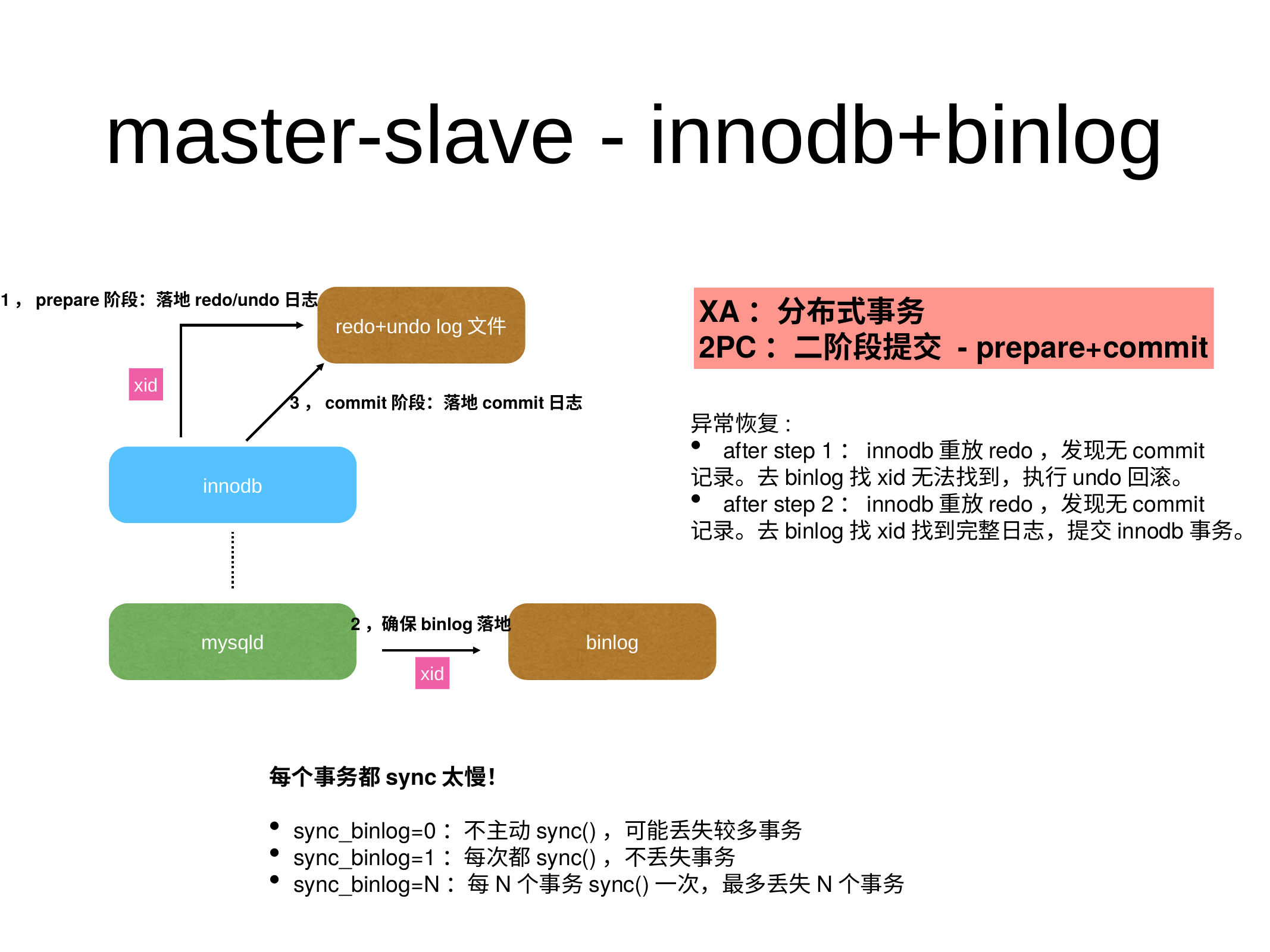

# master-slave - innodb+binlog
1，prepare阶段：落地redo/undo日志

xid

XA：分布式事务
2PC：二阶段提交 - prepare+commit
redo+undo log文件

3，commit阶段：落地commit日志
异常恢复:
after step 1：innodb重放redo，发现无commit
记录。去binlog找xid无法找到，执行undo回滚。
after step 2：innodb重放redo，发现无commit
记录。去binlog找xid找到完整日志，提交innodb事务。
innodb

mysqld
binlog
2，确保binlog落地

xid
每个事务都sync太慢！

sync_binlog=0：不主动sync()，可能丢失较多事务
sync_binlog=1：每次都sync()，不丢失事务
sync_binlog=N：每N个事务sync()一次，最多丢失N个事务